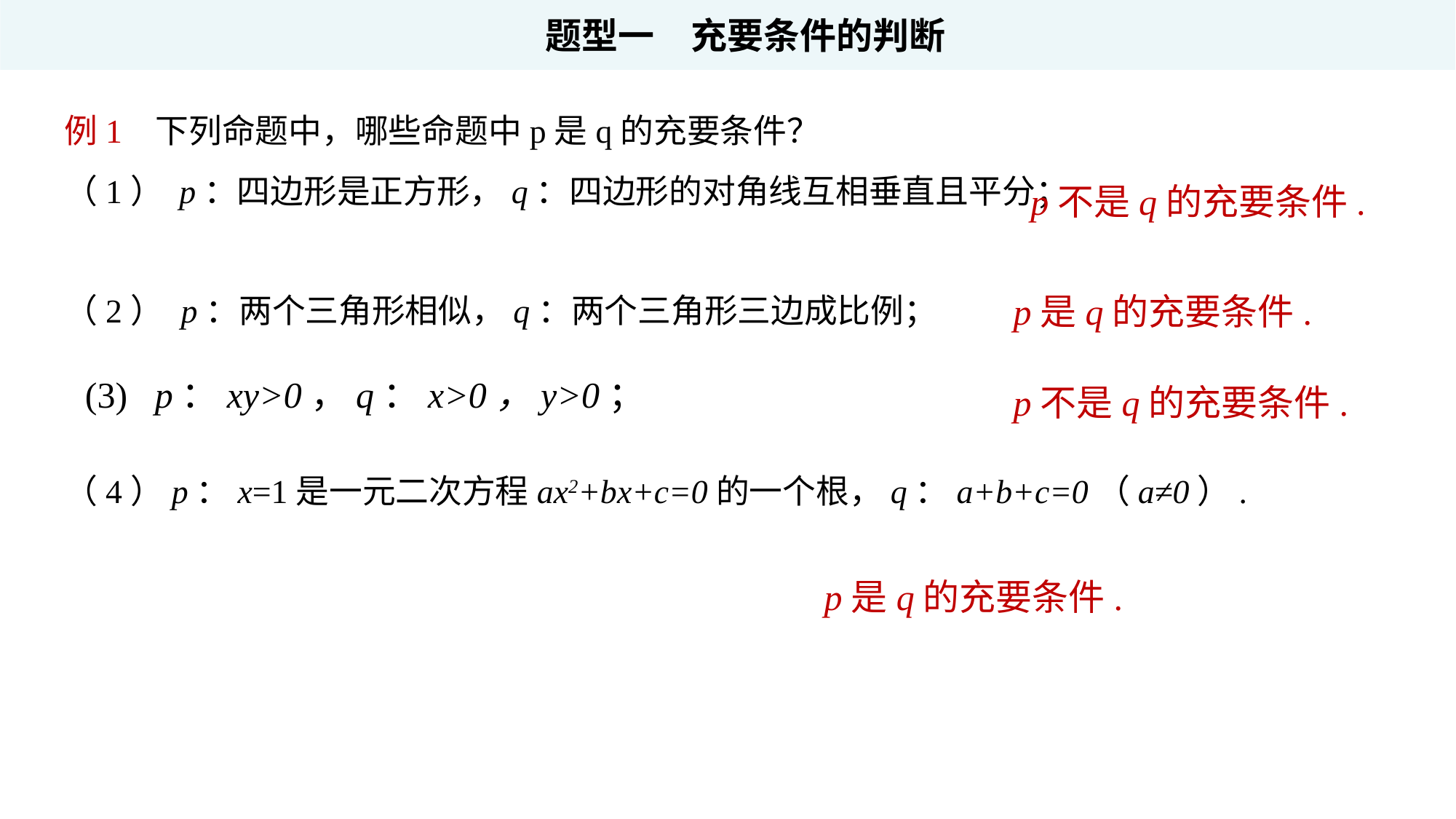

题型一　充要条件的判断
例1   下列命题中，哪些命题中p是q的充要条件？
（1） p：四边形是正方形，q：四边形的对角线互相垂直且平分；

（2） p：两个三角形相似，q：两个三角形三边成比例；

（4）p：x=1是一元二次方程ax2+bx+c=0的一个根，q：a+b+c=0（a≠0）.
p不是q的充要条件.
p是q的充要条件.
p不是q的充要条件.
(3)   p：xy>0，q：x>0，y>0；
p是q的充要条件.